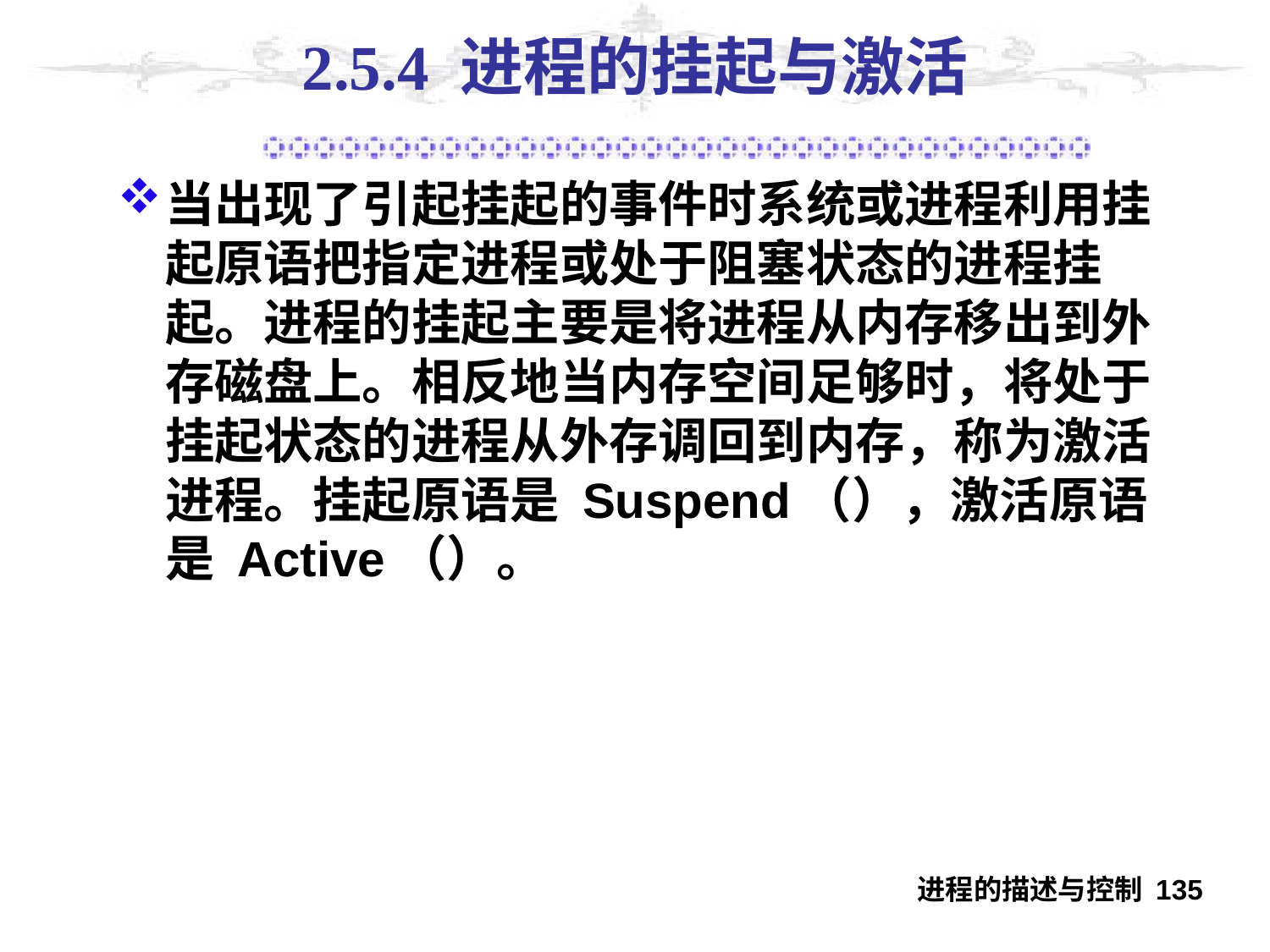

# 2.5.4 进程的挂起与激活
当出现了引起挂起的事件时系统或进程利用挂起原语把指定进程或处于阻塞状态的进程挂起。进程的挂起主要是将进程从内存移出到外存磁盘上。相反地当内存空间足够时，将处于挂起状态的进程从外存调回到内存，称为激活进程。挂起原语是 Suspend（），激活原语是 Active（）。